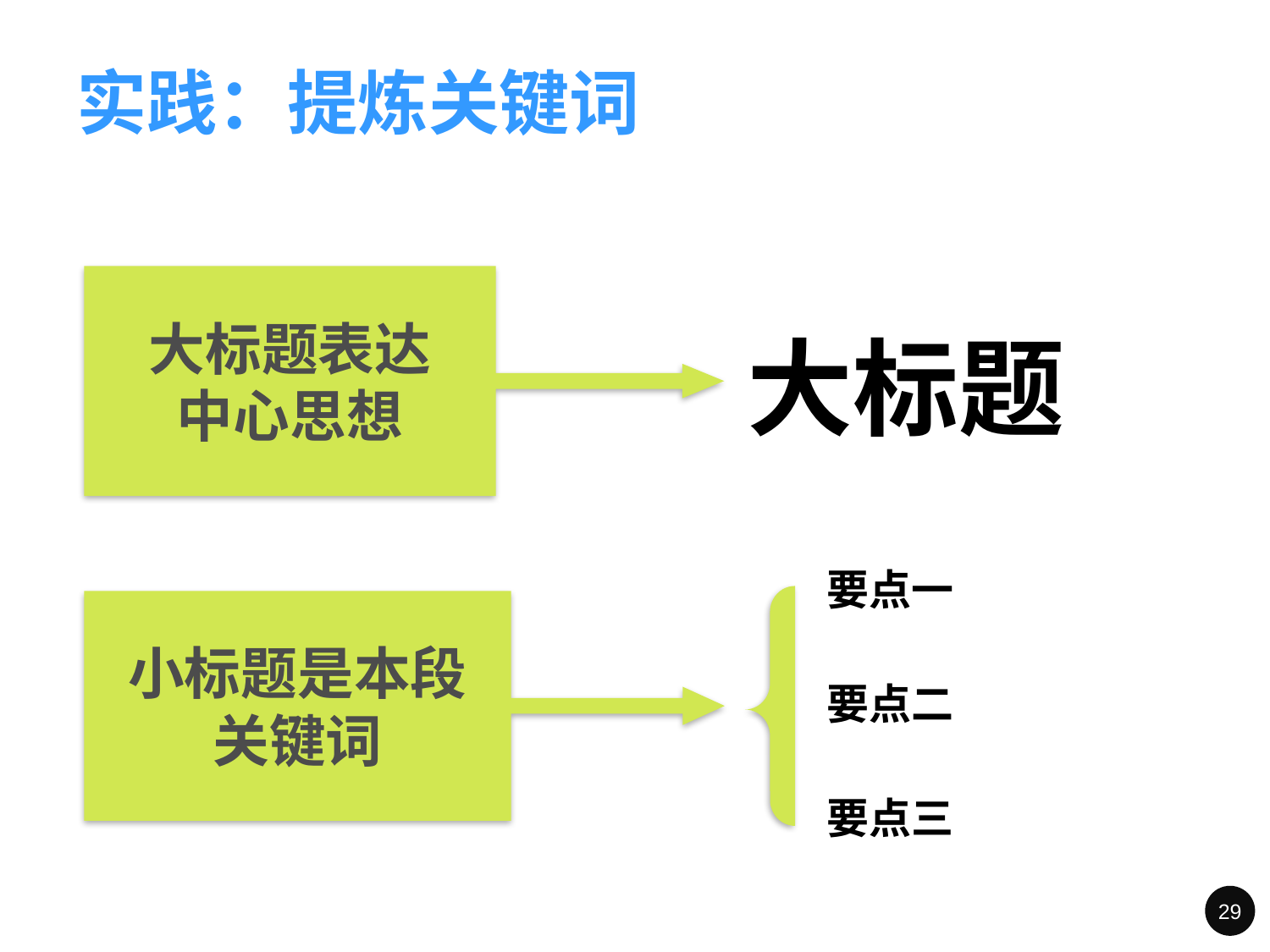

# 实践：提炼关键词
大标题表达
中心思想
大标题

          要点一

          要点二

          要点三

小标题是本段
关键词